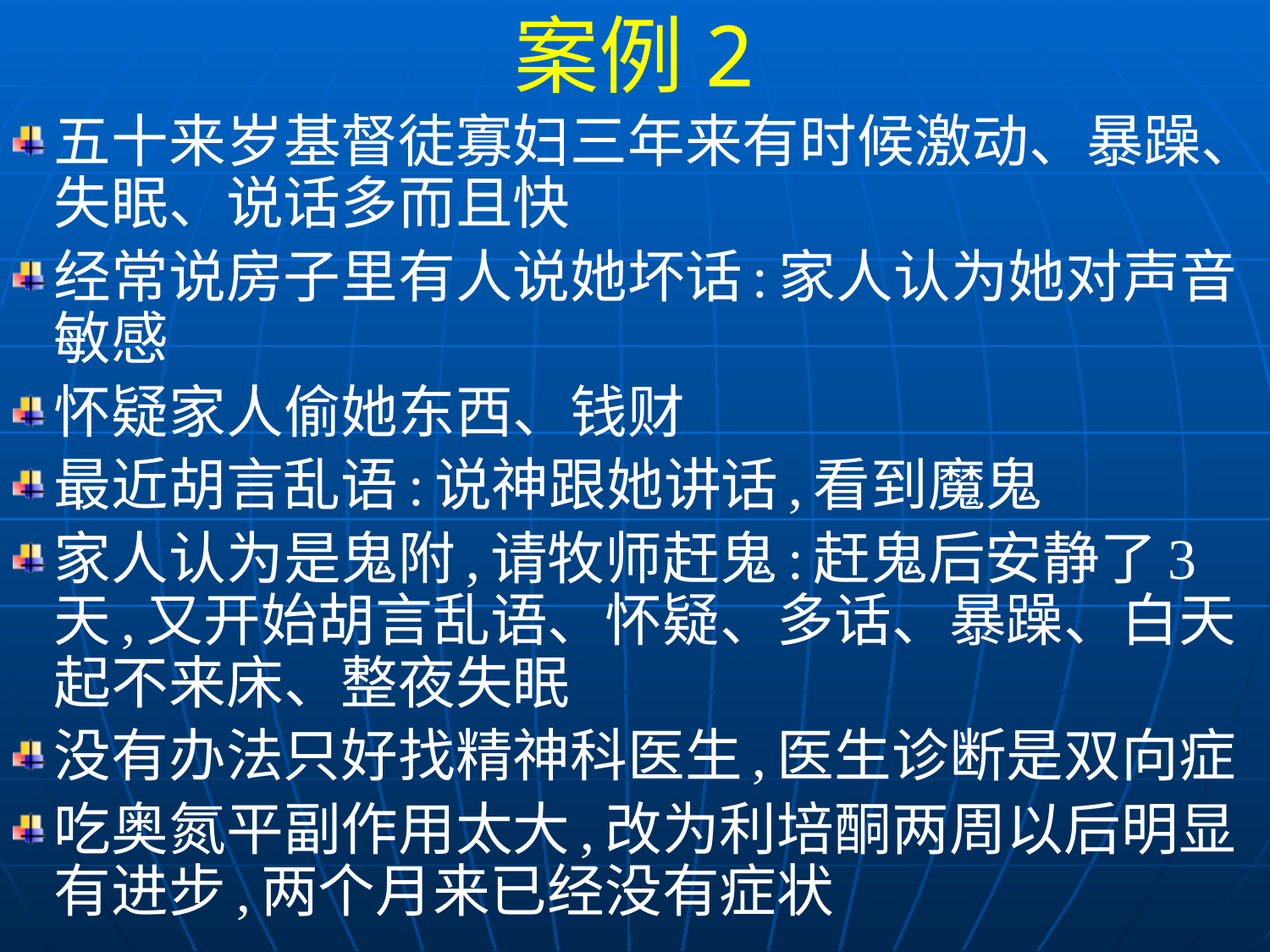

案例2
五十来岁基督徒寡妇三年来有时候激动、暴躁、失眠、说话多而且快
经常说房子里有人说她坏话:家人认为她对声音敏感
怀疑家人偷她东西、钱财
最近胡言乱语:说神跟她讲话,看到魔鬼
家人认为是鬼附,请牧师赶鬼:赶鬼后安静了3天,又开始胡言乱语、怀疑、多话、暴躁、白天起不来床、整夜失眠
没有办法只好找精神科医生,医生诊断是双向症
吃奥氮平副作用太大,改为利培酮两周以后明显有进步,两个月来已经没有症状